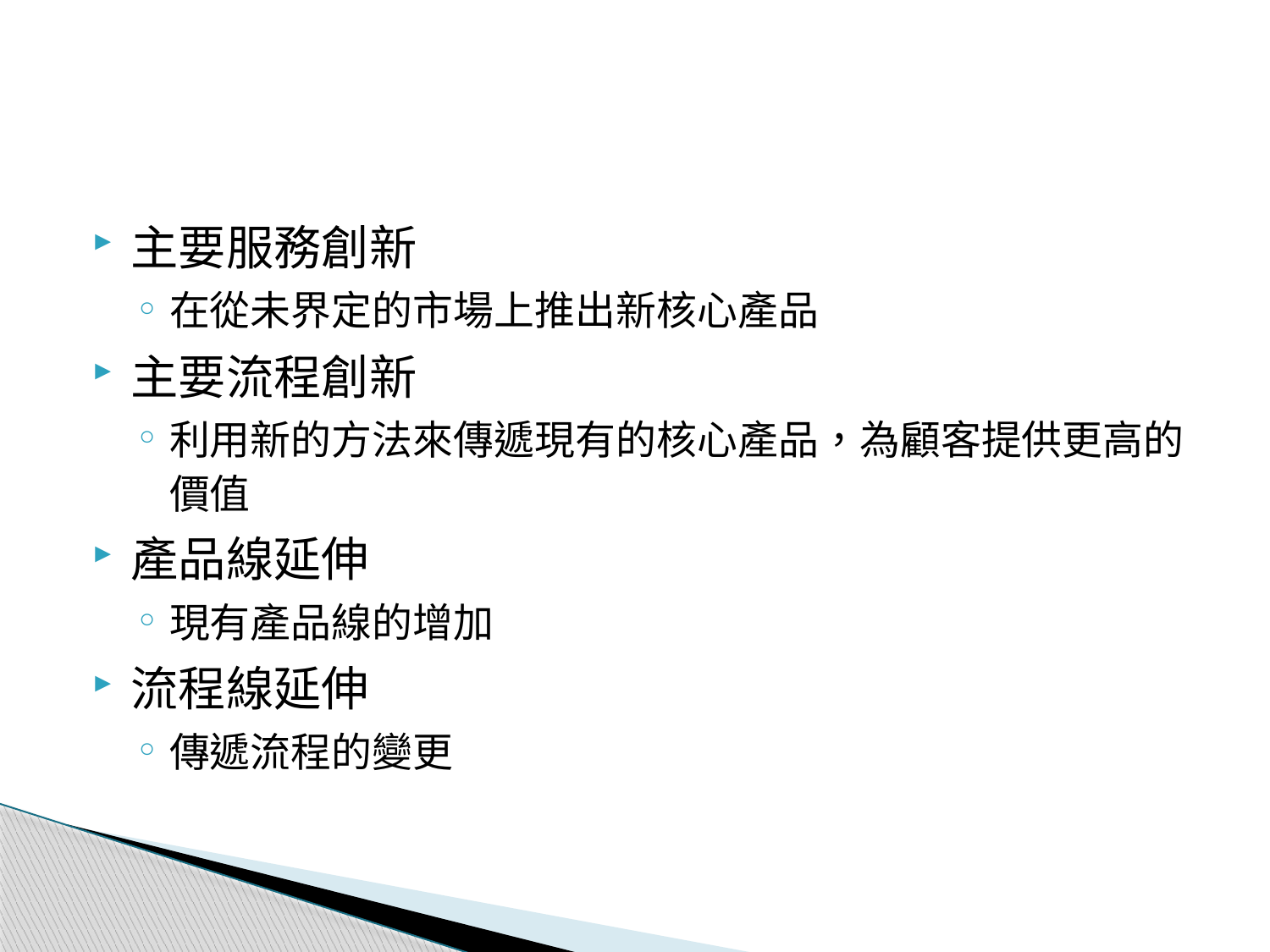

# 新服務分類層級 (1)
主要服務創新
在從未界定的市場上推出新核心產品
主要流程創新
利用新的方法來傳遞現有的核心產品，為顧客提供更高的價值
產品線延伸
現有產品線的增加
流程線延伸
傳遞流程的變更